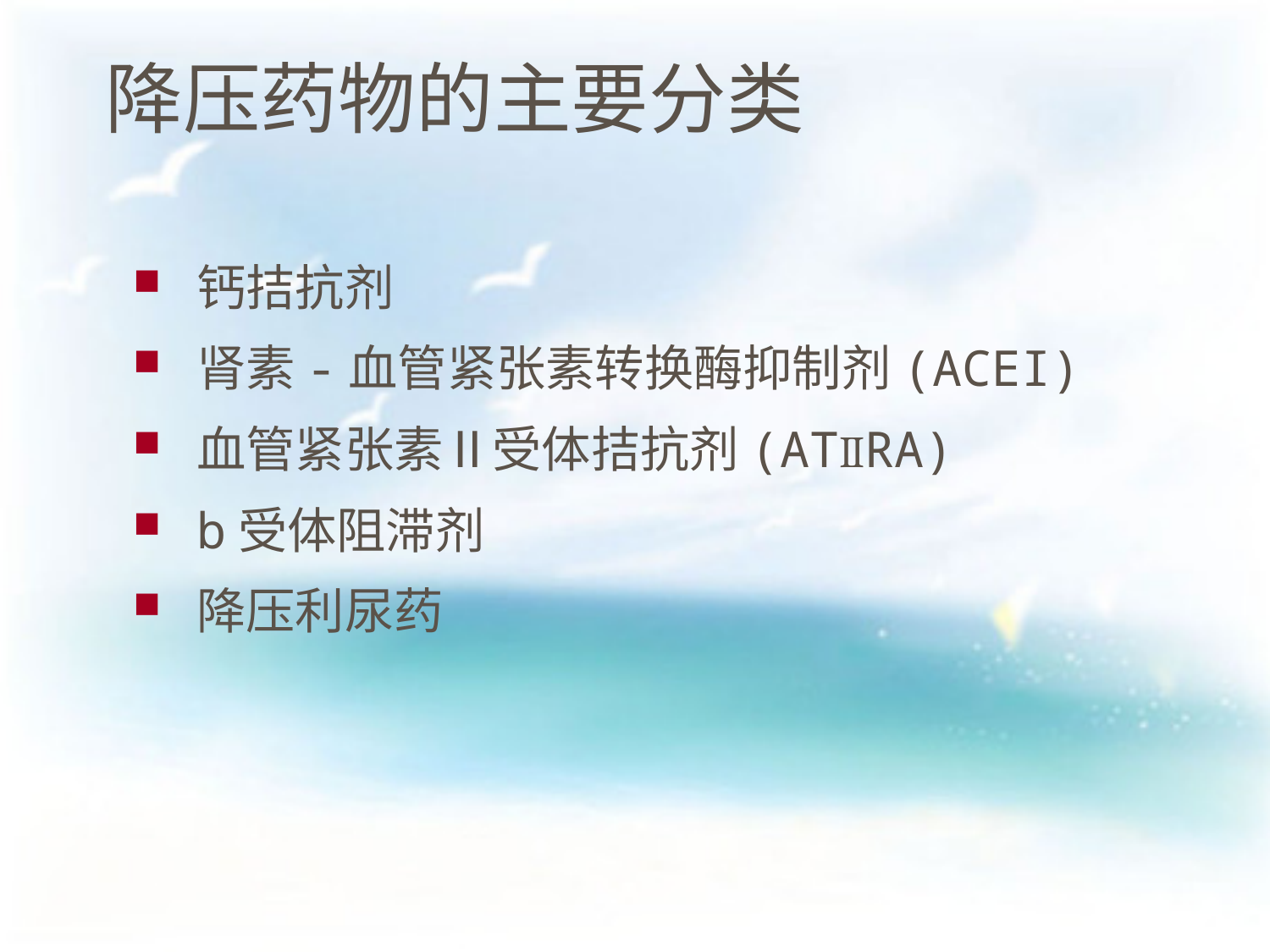

# 降压药物的主要分类
钙拮抗剂
肾素-血管紧张素转换酶抑制剂(ACEI)
血管紧张素Ⅱ受体拮抗剂(ATⅡRA)
b受体阻滞剂
降压利尿药